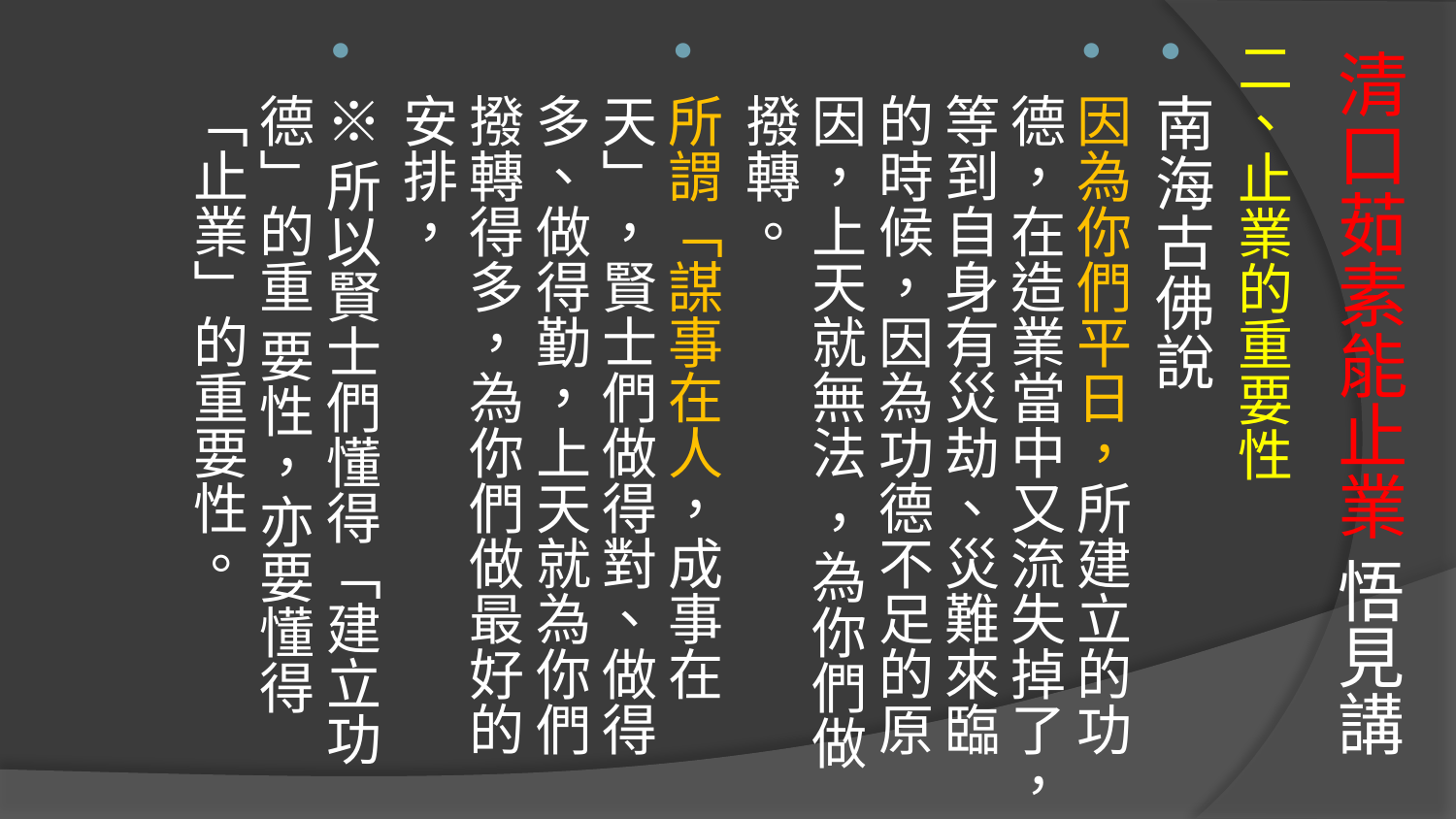

# 清口茹素能止業 悟見講
二、止業的重要性
南海古佛說
因為你們平日，所建立的功德，在造業當中又流失掉了，等到自身有災劫、災難來臨的時候，因為功德不足的原因，上天就無法 ，為你們做撥轉。
所謂「謀事在人，成事在天」，賢士們做得對、做得多、做得勤，上天就為你們撥轉得多，為你們做最好的安排，
※所以賢士們懂得「建立功德」的重 要性，亦要懂得「止業」的重要性。